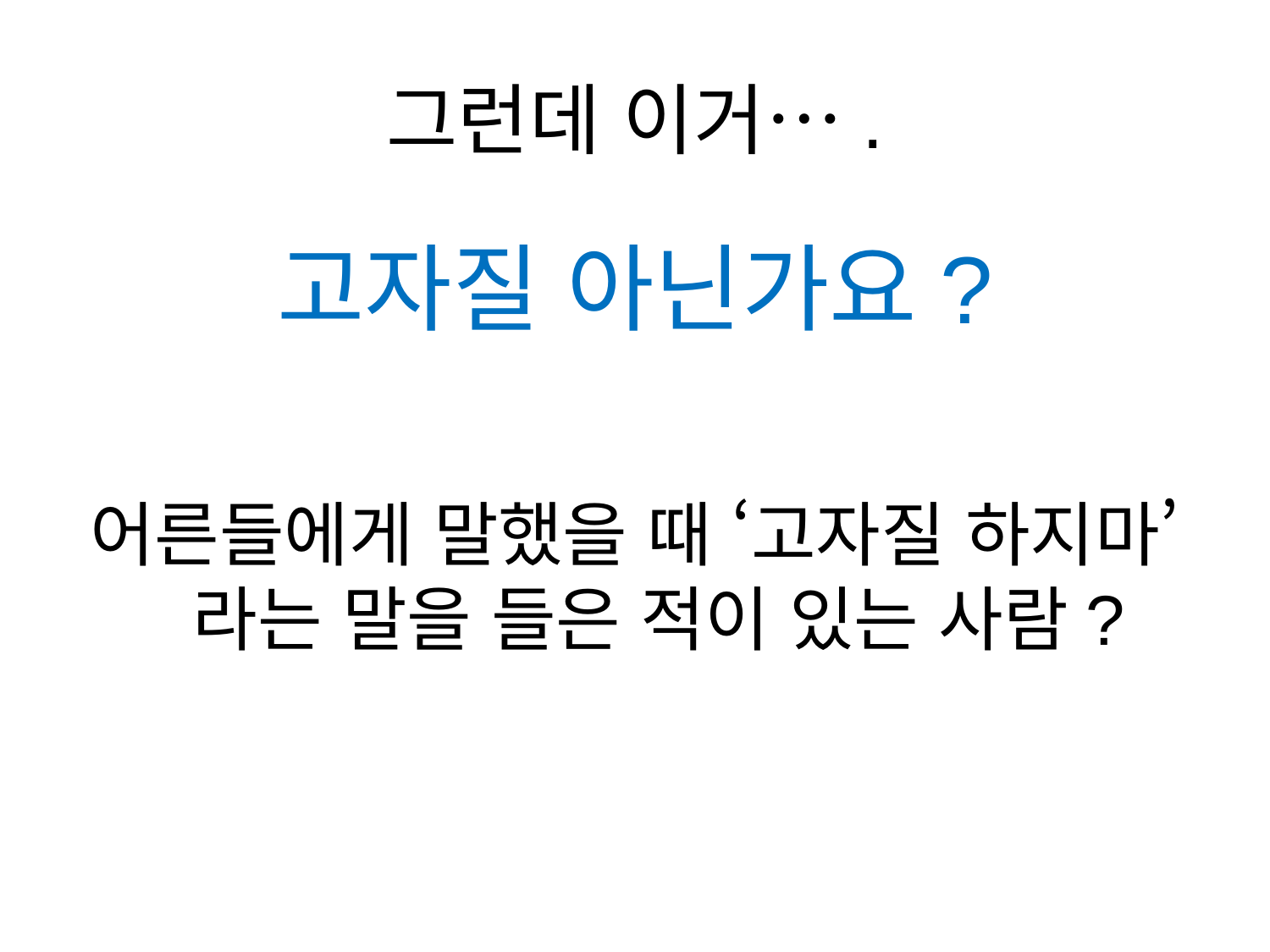

# 그런데 이거….
고자질 아닌가요?

어른들에게 말했을 때 ‘고자질 하지마’라는 말을 들은 적이 있는 사람?